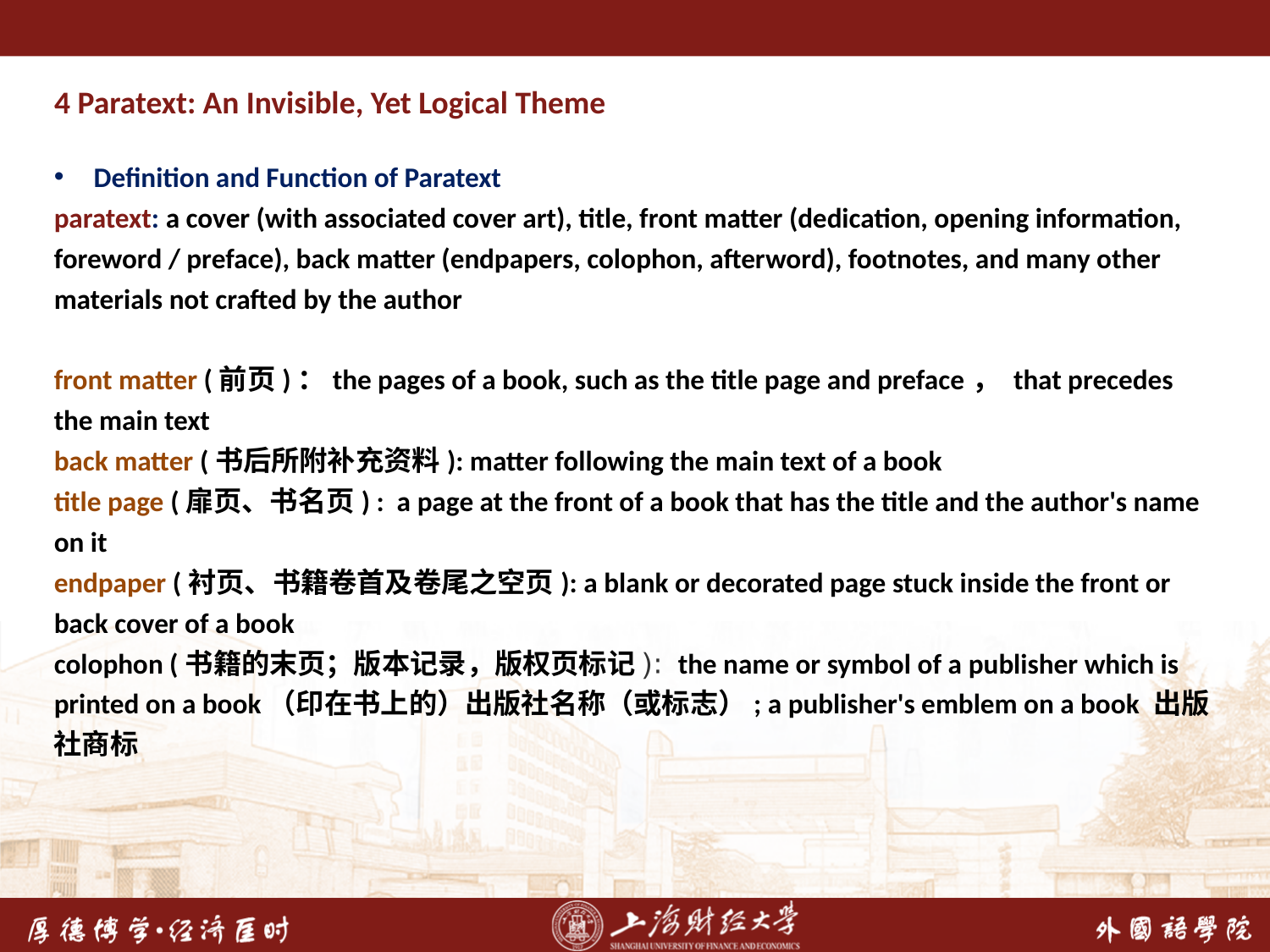

4 Paratext: An Invisible, Yet Logical Theme
Definition and Function of Paratext
paratext: a cover (with associated cover art), title, front matter (dedication, opening information, foreword / preface), back matter (endpapers, colophon, afterword), footnotes, and many other materials not crafted by the author

front matter (前页)：the pages of a book, such as the title page and preface， that precedes the main text
back matter (书后所附补充资料): matter following the main text of a book
title page (扉页、书名页) :  a page at the front of a book that has the title and the author's name on it
endpaper (衬页、书籍卷首及卷尾之空页): a blank or decorated page stuck inside the front or back cover of a book
colophon (书籍的末页；版本记录，版权页标记):  the name or symbol of a publisher which is printed on a book（印在书上的）出版社名称（或标志）; a publisher's emblem on a book 出版社商标